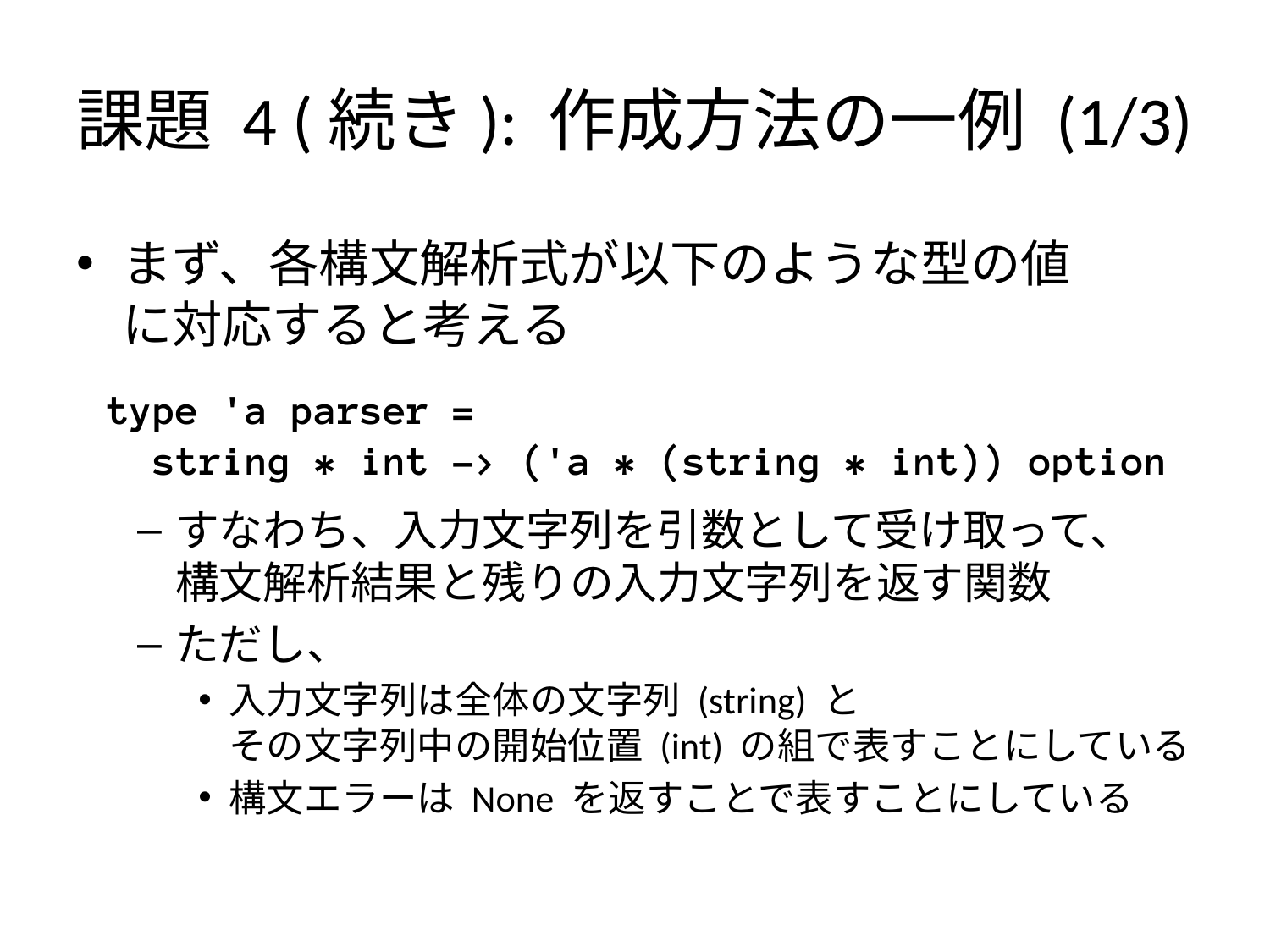

# 課題 4 (続き): 作成方法の一例 (1/3)
まず、各構文解析式が以下のような型の値
に対応すると考える

すなわち、入力文字列を引数として受け取って、
構文解析結果と残りの入力文字列を返す関数
ただし、
入力文字列は全体の文字列 (string) と
その文字列中の開始位置 (int) の組で表すことにしている
構文エラーは None を返すことで表すことにしている
type 'a parser =
  string * int -> ('a * (string * int)) option